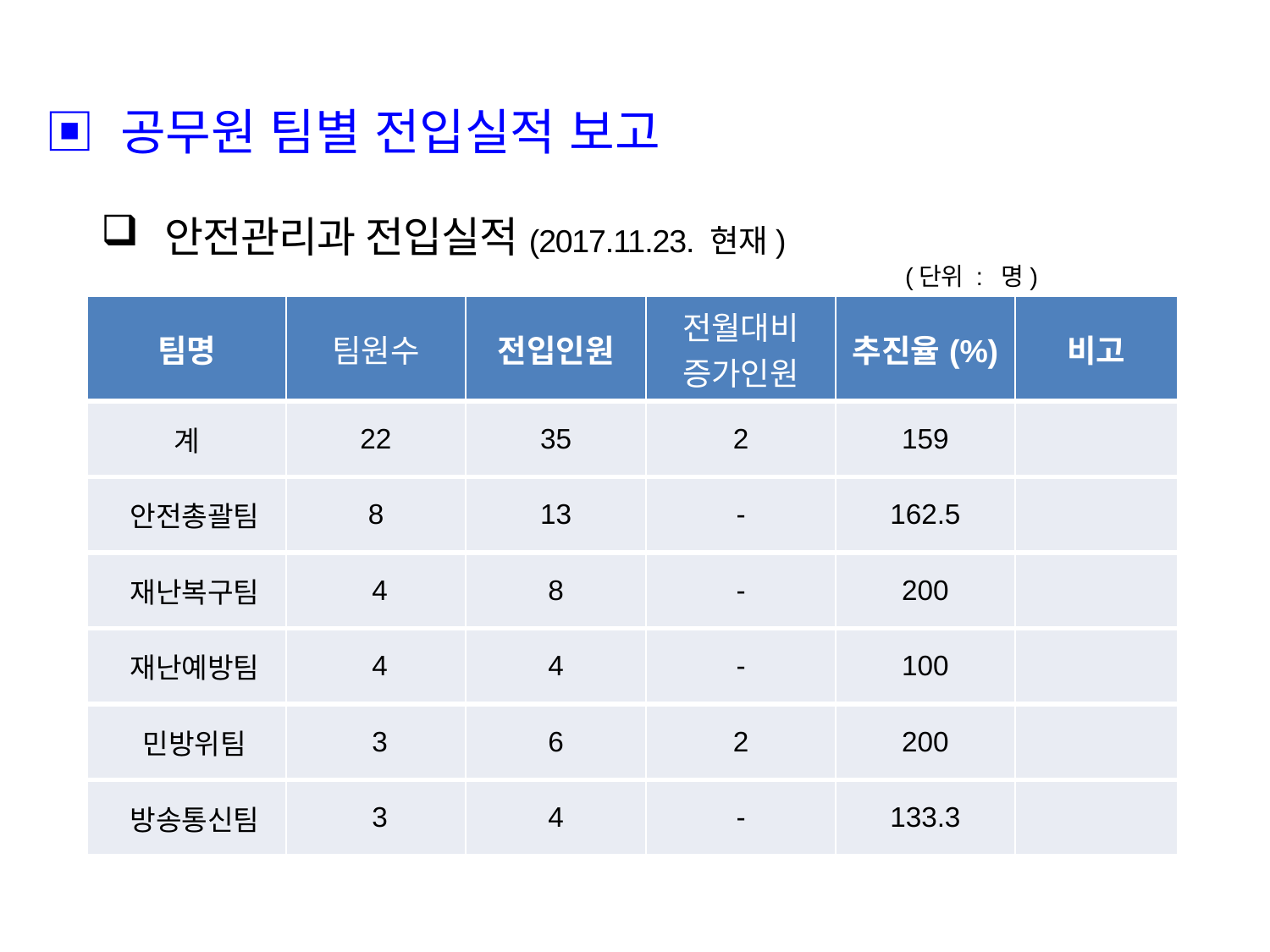

▣ 공무원 팀별 전입실적 보고
안전관리과 전입실적(2017.11.23. 현재)
                                                                                                                                    (단위 :  명)

| 팀명 | 팀원수 | 전입인원 | 전월대비 증가인원 | 추진율(%) | 비고 |
| --- | --- | --- | --- | --- | --- |
| 계 | 22 | 35 | 2 | 159 |  |
| 안전총괄팀 | 8 | 13 | - | 162.5 |  |
| 재난복구팀 | 4 | 8 | - | 200 |  |
| 재난예방팀 | 4 | 4 | - | 100 |  |
| 민방위팀 | 3 | 6 | 2 | 200 |  |
| 방송통신팀 | 3 | 4 | - | 133.3 |  |